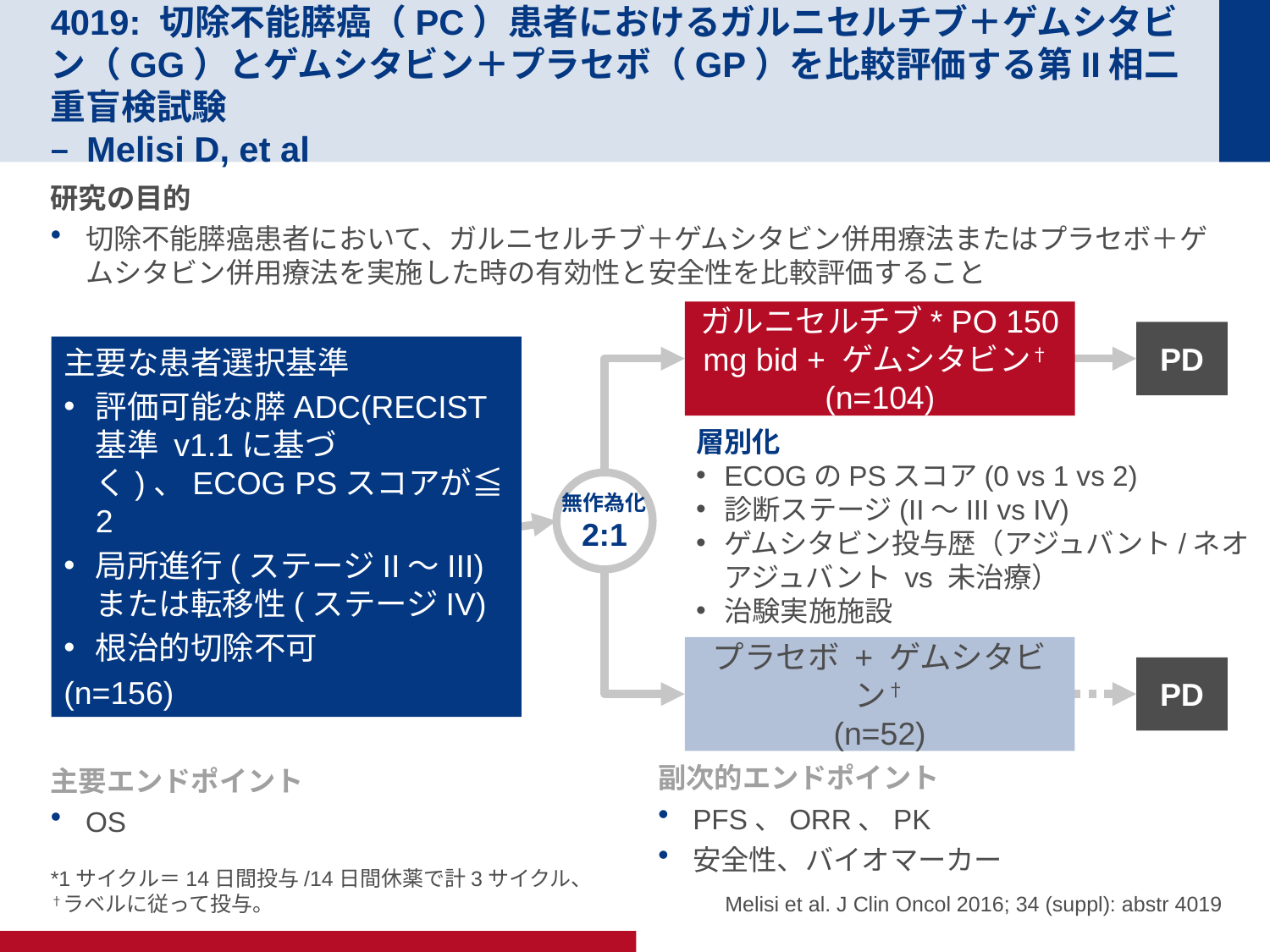

# 4019: 切除不能膵癌（PC）患者におけるガルニセルチブ＋ゲムシタビン（GG）とゲムシタビン＋プラセボ（GP）を比較評価する第II相二重盲検試験 – Melisi D, et al
研究の目的
切除不能膵癌患者において、ガルニセルチブ＋ゲムシタビン併用療法またはプラセボ＋ゲムシタビン併用療法を実施した時の有効性と安全性を比較評価すること
ガルニセルチブ* PO 150 mg bid + ゲムシタビン†
(n=104)
PD
主要な患者選択基準
評価可能な膵ADC(RECIST基準 v1.1に基づく)、ECOG PSスコアが≦2
局所進行(ステージII～III)または転移性(ステージIV)
根治的切除不可
(n=156)
層別化
ECOGのPSスコア(0 vs 1 vs 2)
診断ステージ(II～III vs IV)
ゲムシタビン投与歴（アジュバント/ネオアジュバント vs 未治療）
治験実施施設
無作為化
2:1
プラセボ + ゲムシタビン†
(n=52)
PD
副次的エンドポイント
PFS、ORR、PK
安全性、バイオマーカー
主要エンドポイント
OS

 Melisi et al. J Clin Oncol 2016; 34 (suppl): abstr 4019
*1サイクル＝14日間投与/14日間休薬で計3サイクル、
†ラベルに従って投与。